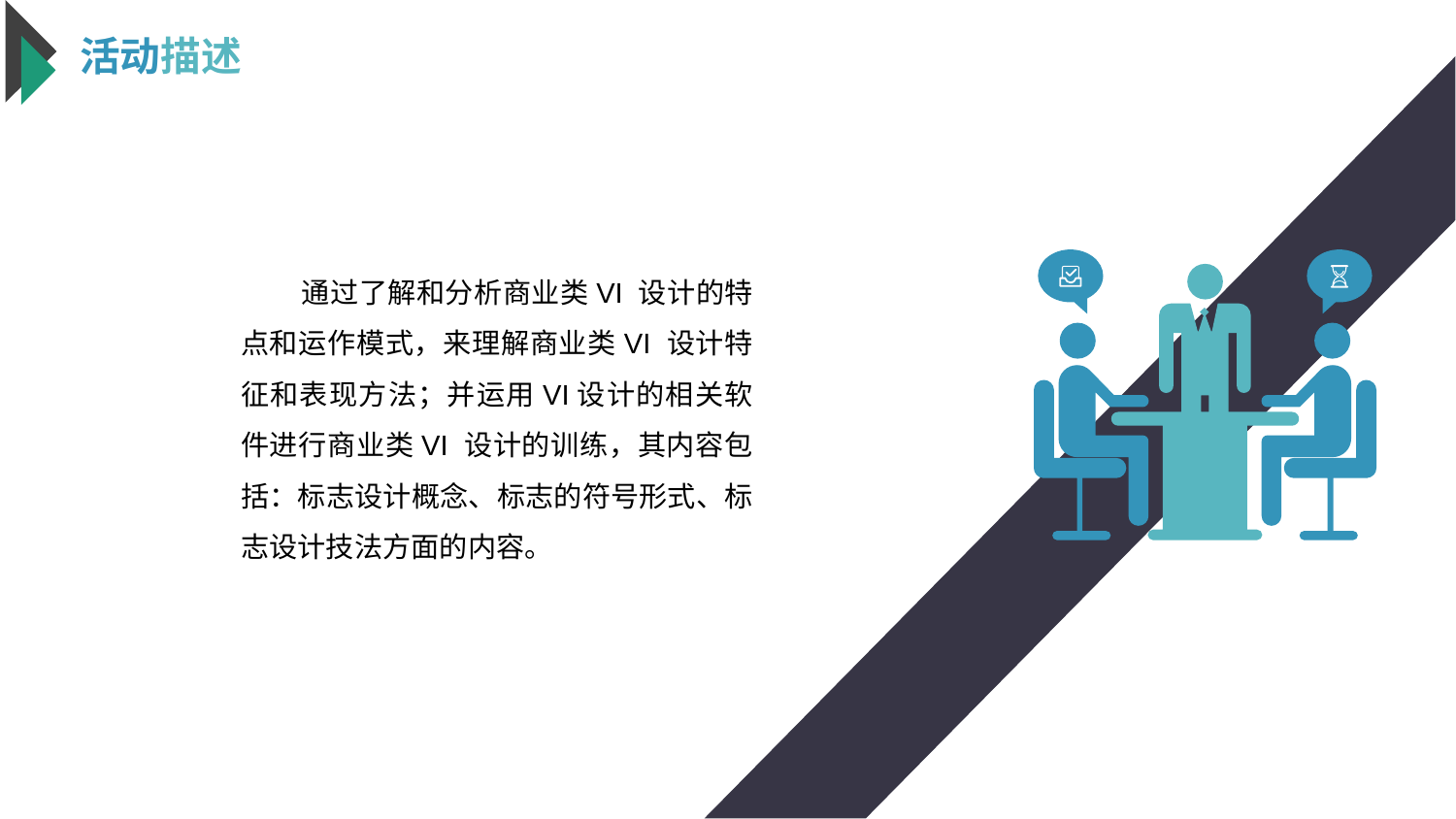

活动描述

        通过了解和分析商业类VI 设计的特点和运作模式，来理解商业类VI 设计特征和表现方法；并运用VI设计的相关软件进行商业类VI 设计的训练，其内容包括：标志设计概念、标志的符号形式、标志设计技法方面的内容。